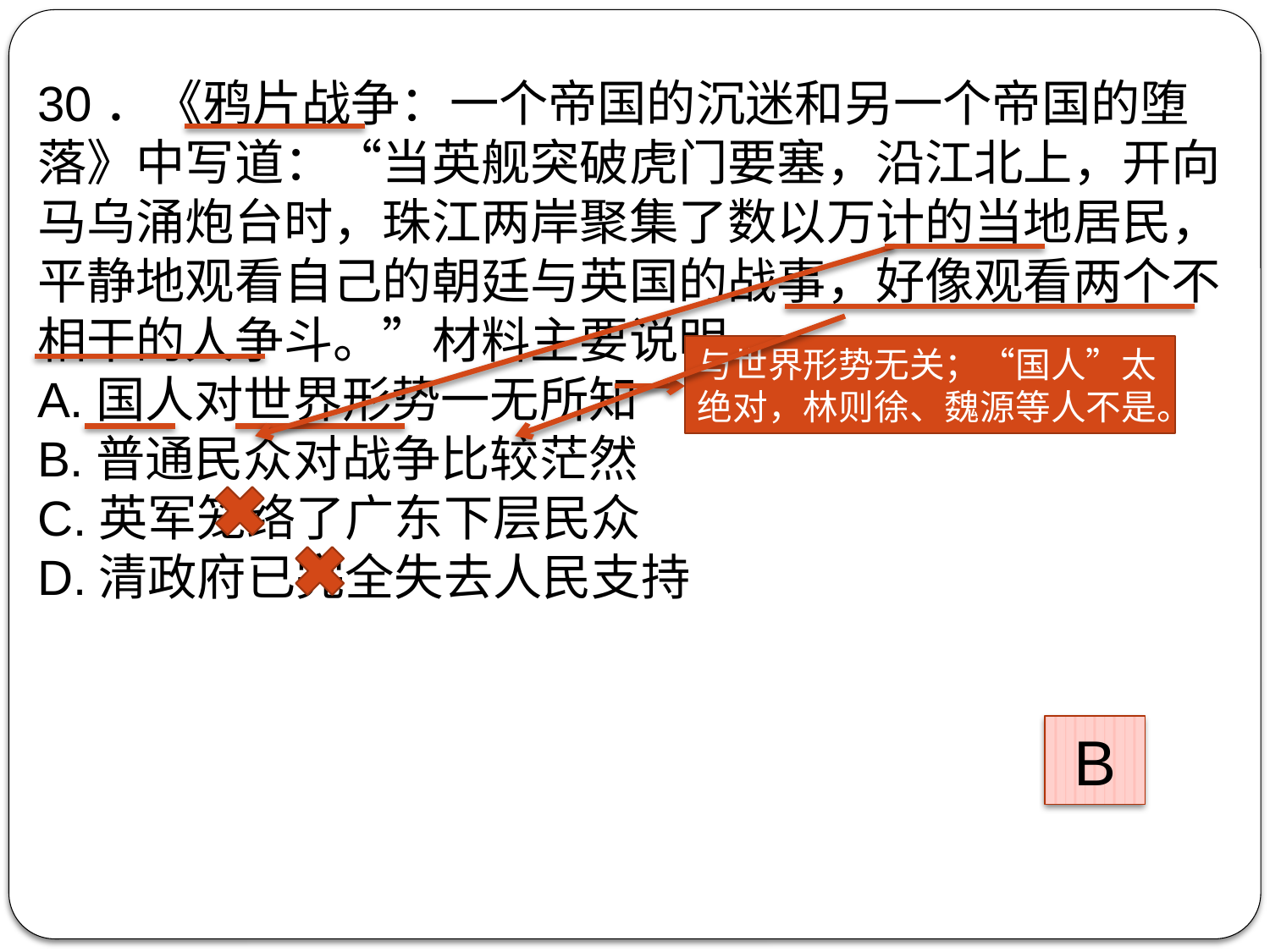

30．《鸦片战争：一个帝国的沉迷和另一个帝国的堕落》中写道：“当英舰突破虎门要塞，沿江北上，开向马乌涌炮台时，珠江两岸聚集了数以万计的当地居民，平静地观看自己的朝廷与英国的战事，好像观看两个不相干的人争斗。”材料主要说明
A.国人对世界形势一无所知
B.普通民众对战争比较茫然
C.英军笼络了广东下层民众
D.清政府已完全失去人民支持
与世界形势无关；“国人”太绝对，林则徐、魏源等人不是。

B